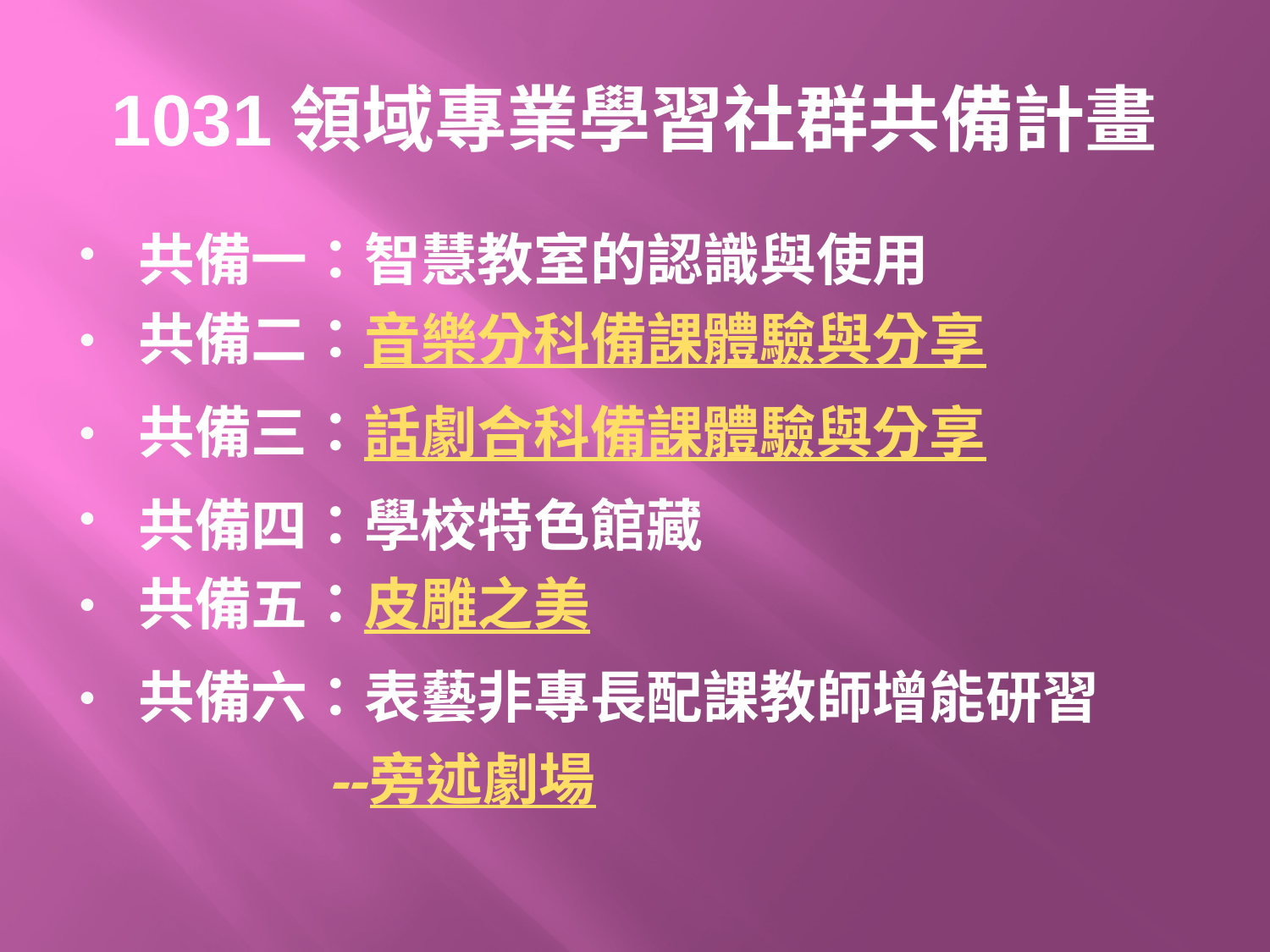

# 1031領域專業學習社群共備計畫
共備一：智慧教室的認識與使用
共備二：音樂分科備課體驗與分享
共備三：話劇合科備課體驗與分享
共備四：學校特色館藏
共備五：皮雕之美
共備六：表藝非專長配課教師增能研習
               --旁述劇場